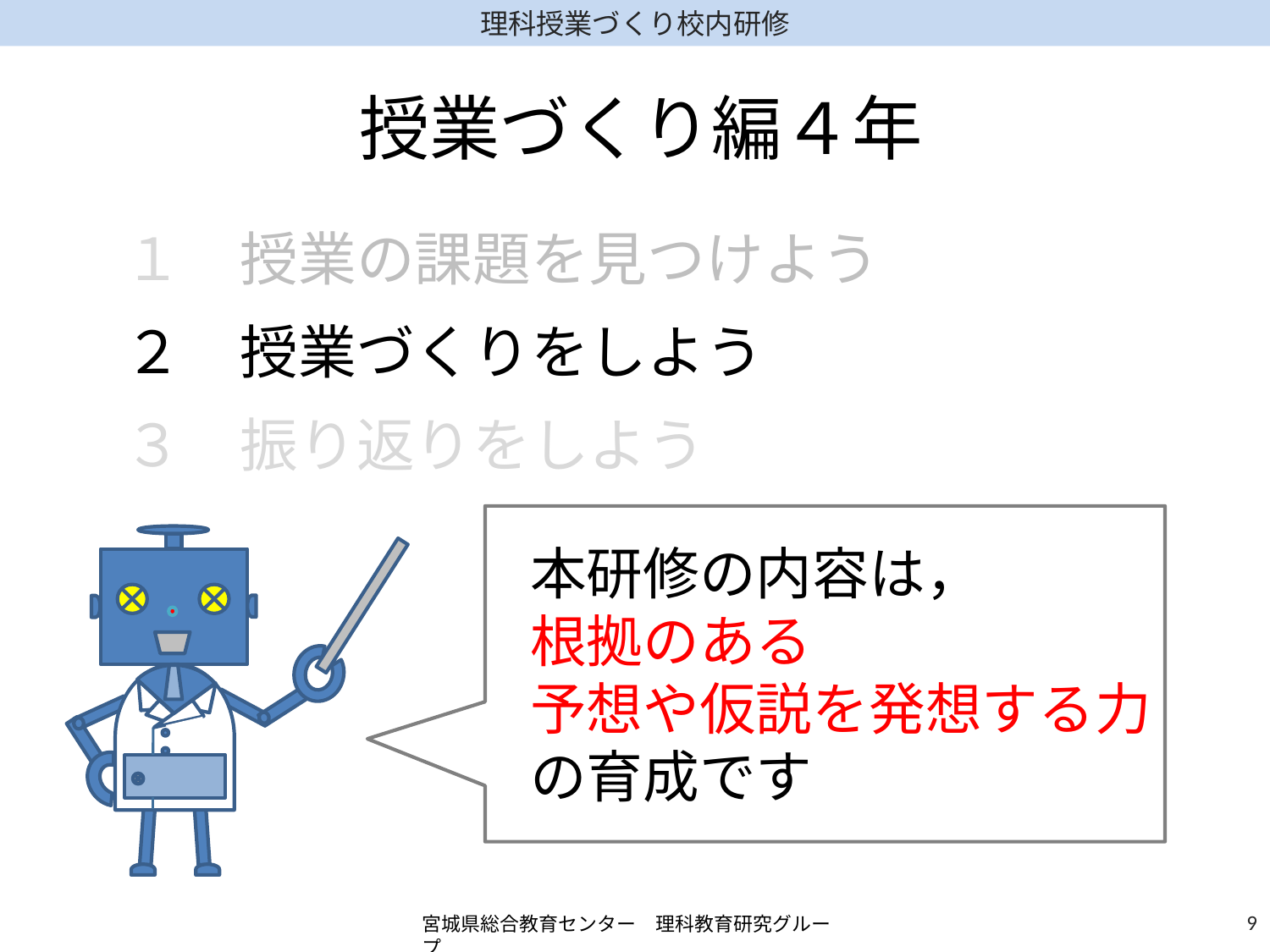

授業づくり編４年
１　授業の課題を見つけよう

２　授業づくりをしよう

３　振り返りをしよう

本研修の内容は，
根拠のある
予想や仮説を発想する力
の育成です

9